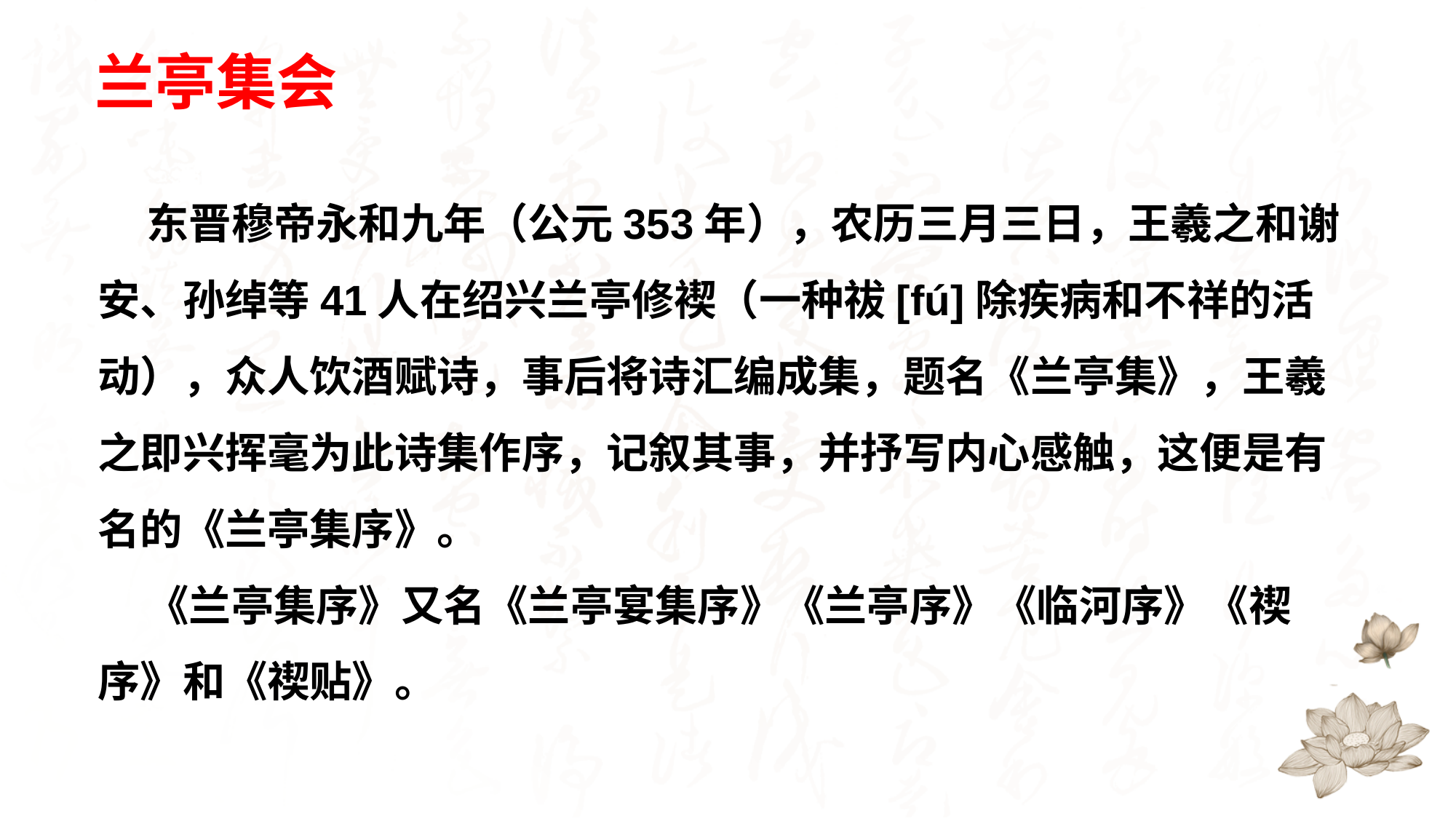

# 兰亭集会
    东晋穆帝永和九年（公元353年），农历三月三日，王羲之和谢安、孙绰等41人在绍兴兰亭修褉（一种祓[fú]除疾病和不祥的活动），众人饮酒赋诗，事后将诗汇编成集，题名《兰亭集》，王羲之即兴挥毫为此诗集作序，记叙其事，并抒写内心感触，这便是有名的《兰亭集序》。
    《兰亭集序》又名《兰亭宴集序》《兰亭序》《临河序》《禊序》和《禊贴》。